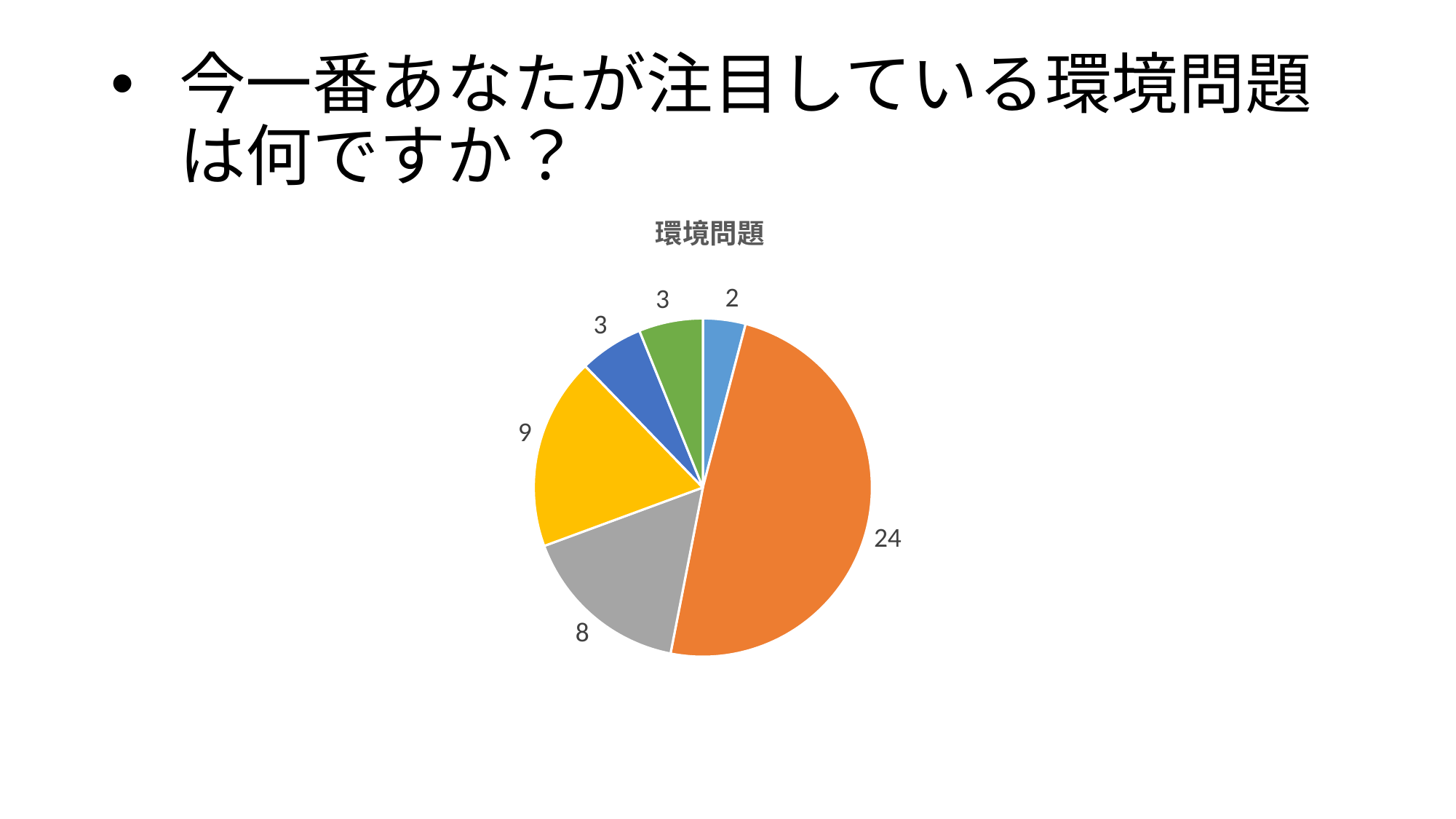

# 今一番あなたが注目している環境問題は何ですか？

### Chart:

| Category | 環境問題 |
|---|---|
| エルニーニョ・ラニーニャ現象 | 2.0 |
| 異常気象 | 24.0 |
| 海面上昇 | 8.0 |
| 大気汚染 | 9.0 |
| 水質汚濁 | 3.0 |
| その他 | 3.0 |